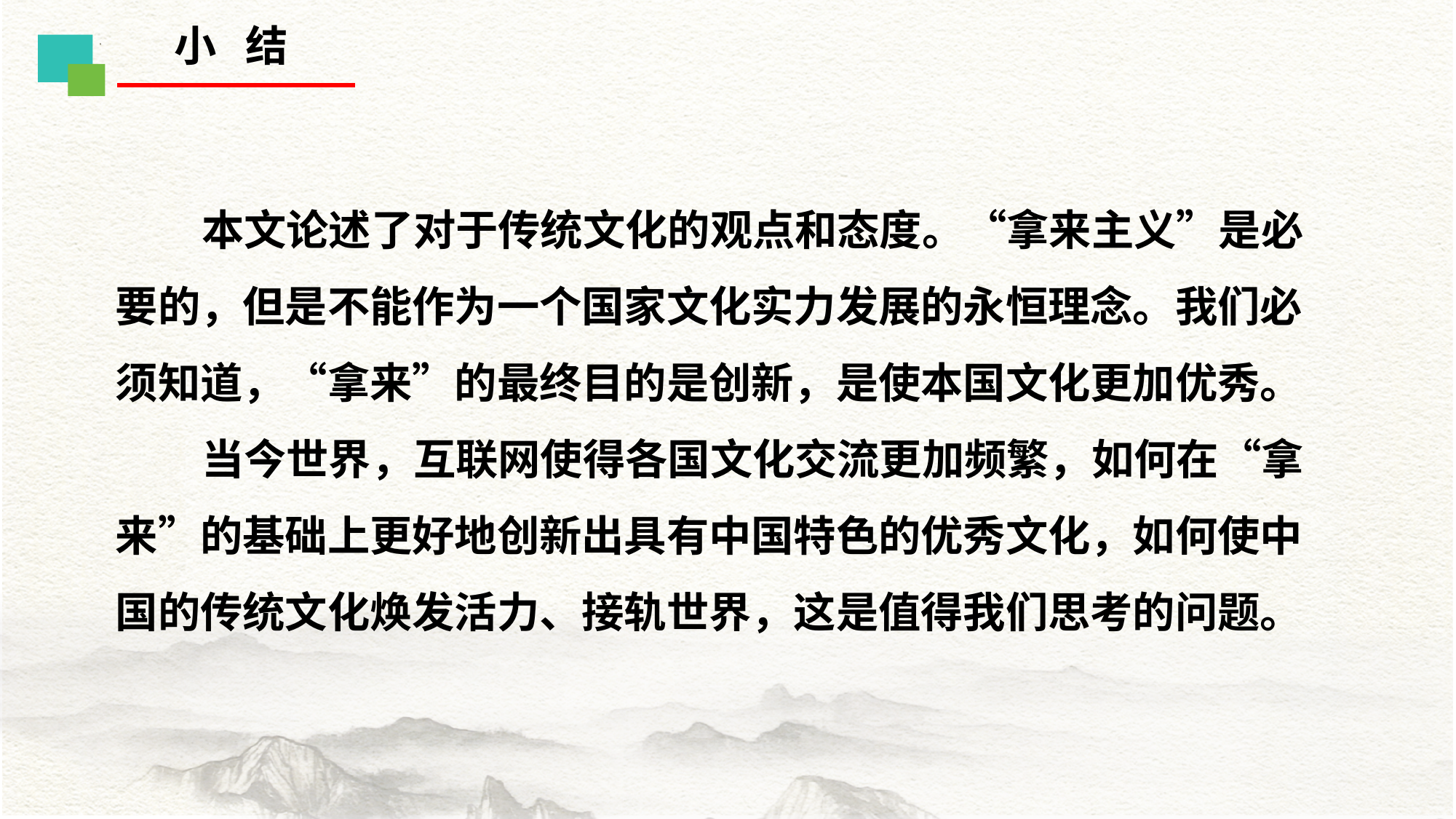

小   结

本文论述了对于传统文化的观点和态度。“拿来主义”是必要的，但是不能作为一个国家文化实力发展的永恒理念。我们必须知道，“拿来”的最终目的是创新，是使本国文化更加优秀。
当今世界，互联网使得各国文化交流更加频繁，如何在“拿来”的基础上更好地创新出具有中国特色的优秀文化，如何使中国的传统文化焕发活力、接轨世界，这是值得我们思考的问题。